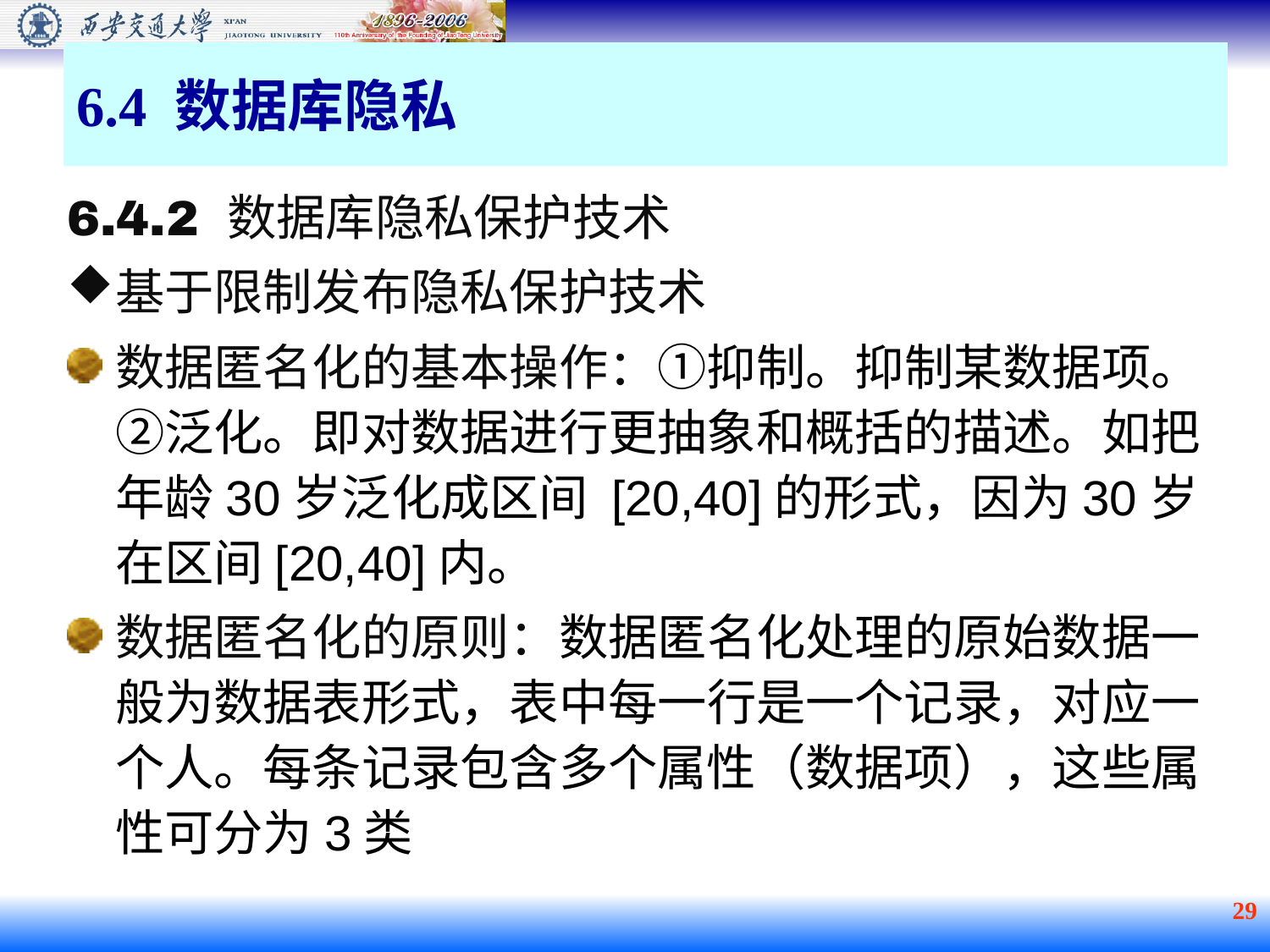

6.4 数据库隐私

6.4.2 数据库隐私保护技术
基于限制发布隐私保护技术
数据匿名化的基本操作：①抑制。抑制某数据项。②泛化。即对数据进行更抽象和概括的描述。如把年龄30岁泛化成区间 [20,40]的形式，因为30岁在区间[20,40]内。
数据匿名化的原则：数据匿名化处理的原始数据一般为数据表形式，表中每一行是一个记录，对应一个人。每条记录包含多个属性（数据项），这些属性可分为3类
 29